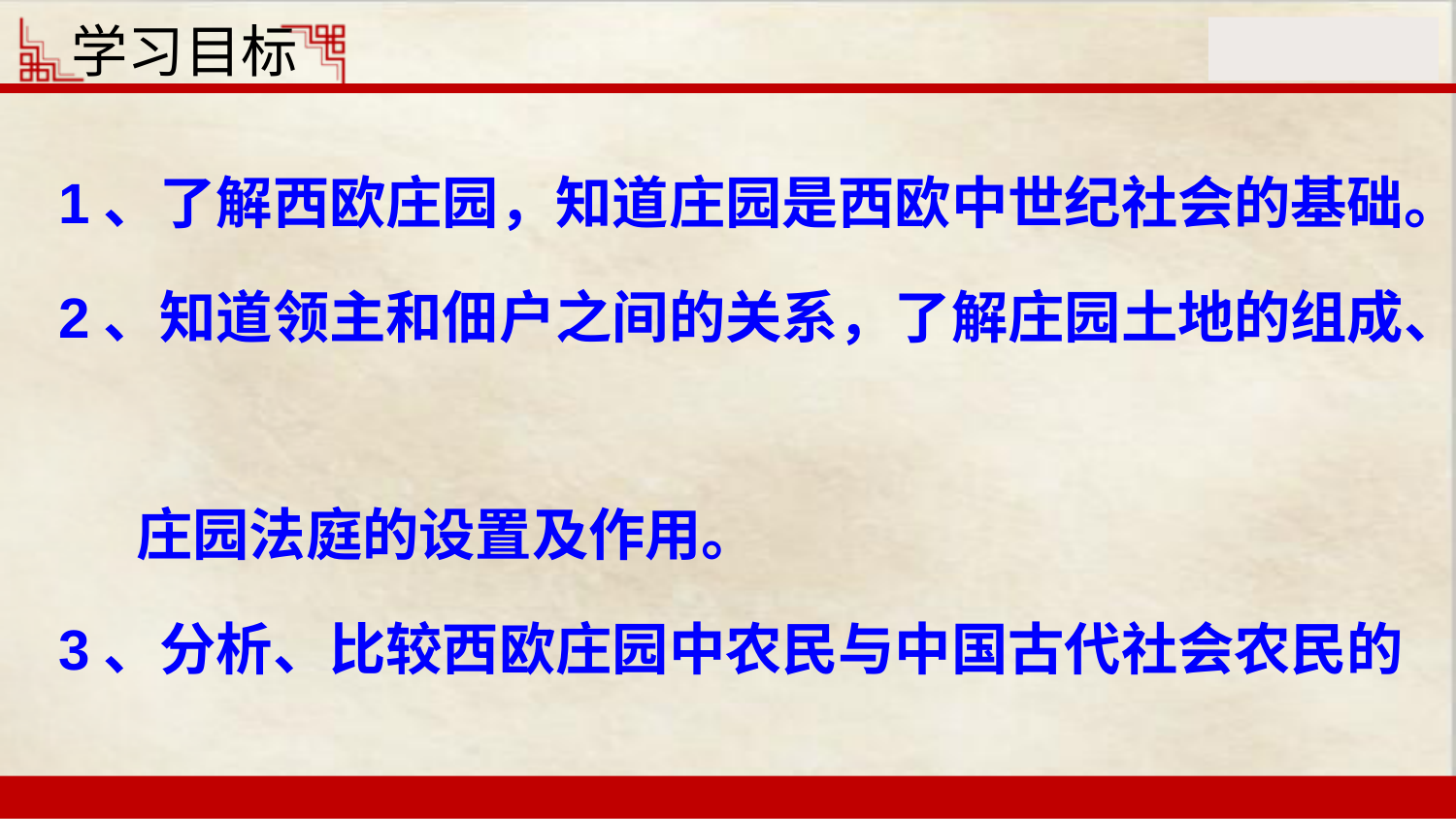

1、了解西欧庄园，知道庄园是西欧中世纪社会的基础。
2、知道领主和佃户之间的关系，了解庄园土地的组成、
     庄园法庭的设置及作用。
3、分析、比较西欧庄园中农民与中国古代社会农民的
     异同。